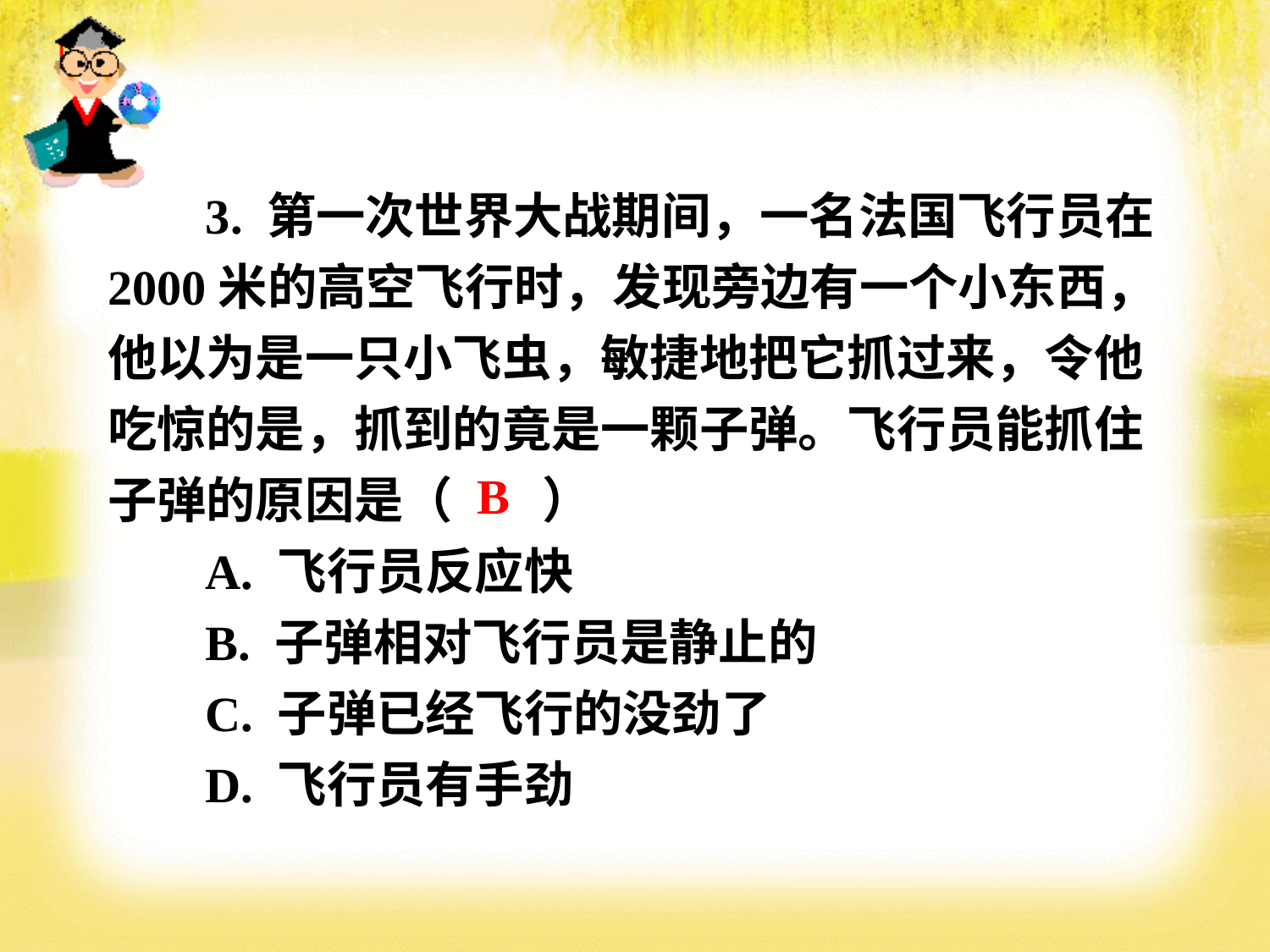

3. 第一次世界大战期间，一名法国飞行员在2000米的高空飞行时，发现旁边有一个小东西，他以为是一只小飞虫，敏捷地把它抓过来，令他吃惊的是，抓到的竟是一颗子弹。飞行员能抓住子弹的原因是（        ）
        A. 飞行员反应快
        B. 子弹相对飞行员是静止的
        C. 子弹已经飞行的没劲了
        D. 飞行员有手劲
B